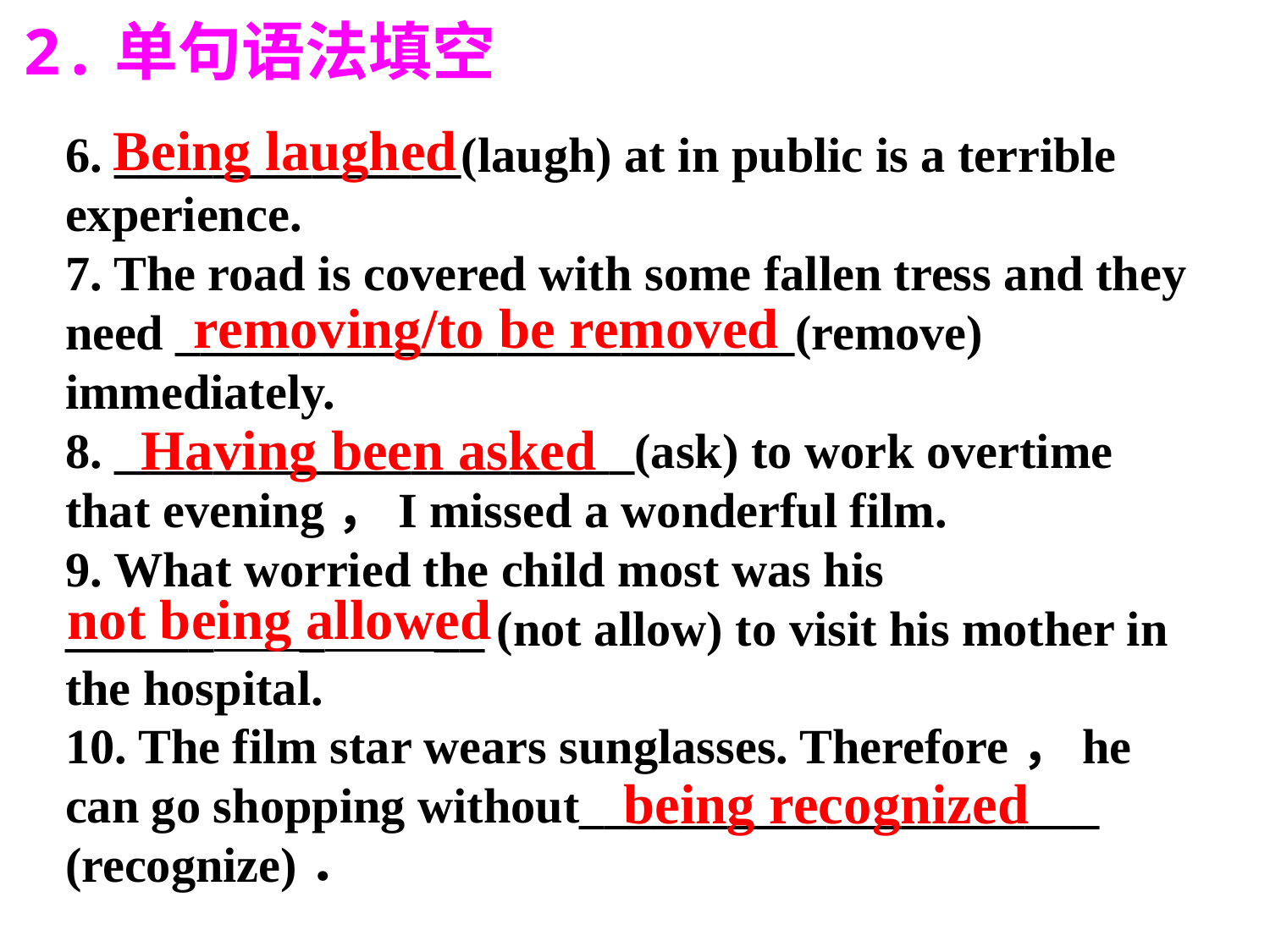

2.单句语法填空
 Being laughed
6. ______________(laugh) at in public is a terrible experience.
7. The road is covered with some fallen tress and they need _________________________(remove) immediately.
8. _____________________(ask) to work overtime that evening，I missed a wonderful film.
9. What worried the child most was his
______       _         __ (not allow) to visit his mother in the hospital.
10. The film star wears sunglasses. Therefore，he can go shopping without_____________________
(recognize)．
removing/to be removed
 Having been asked
not being allowed
being recognized